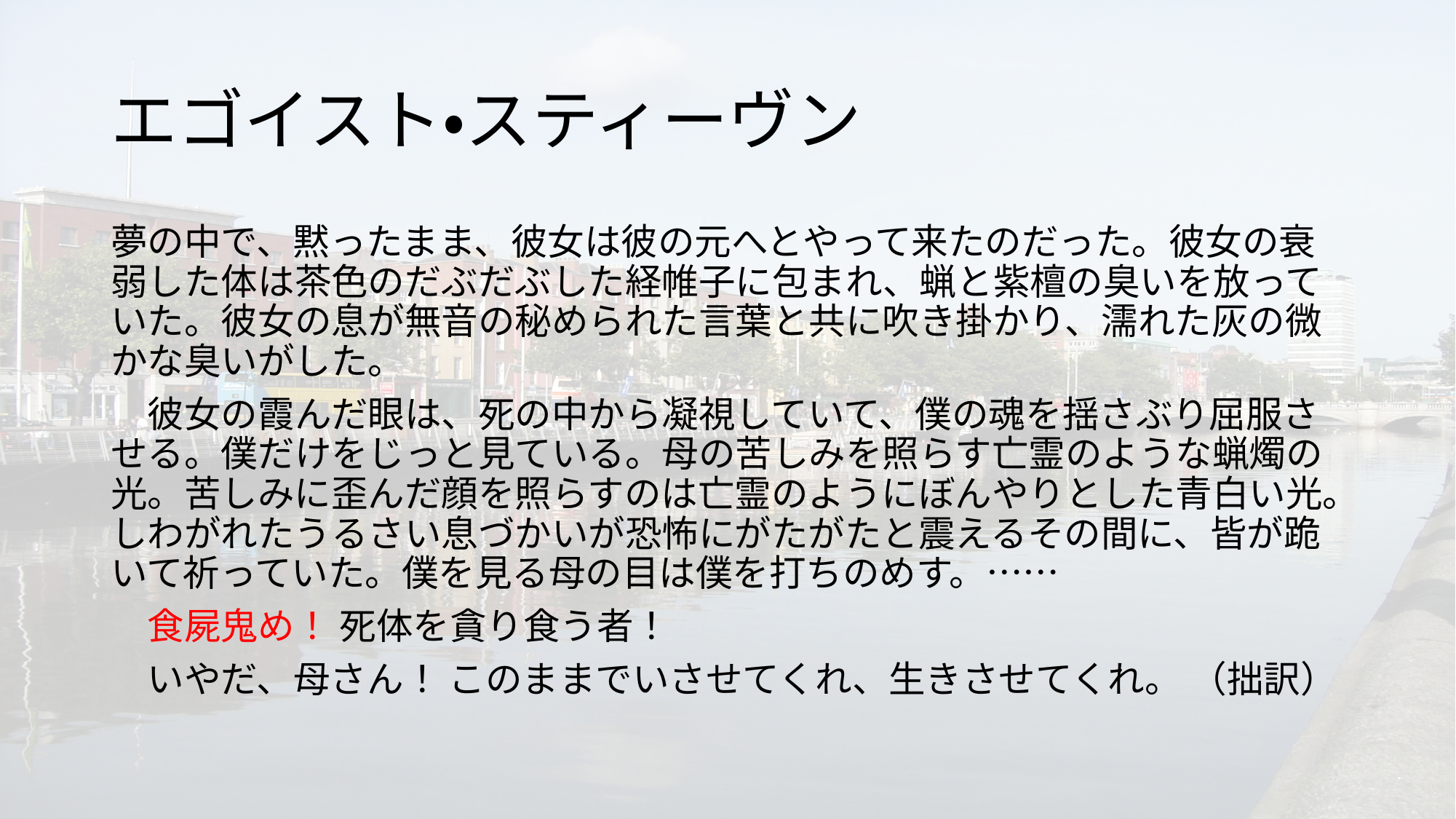

# エゴイスト・スティーヴン
夢の中で、黙ったまま、彼女は彼の元へとやって来たのだった。彼女の衰弱した体は茶色のだぶだぶした経帷子に包まれ、蝋と紫檀の臭いを放っていた。彼女の息が無音の秘められた言葉と共に吹き掛かり、濡れた灰の微かな臭いがした。
　彼女の霞んだ眼は、死の中から凝視していて、僕の魂を揺さぶり屈服させる。僕だけをじっと見ている。母の苦しみを照らす亡霊のような蝋燭の光。苦しみに歪んだ顔を照らすのは亡霊のようにぼんやりとした青白い光。しわがれたうるさい息づかいが恐怖にがたがたと震えるその間に、皆が跪いて祈っていた。僕を見る母の目は僕を打ちのめす。……
　食屍鬼め！ 死体を貪り食う者！
　いやだ、母さん！ このままでいさせてくれ、生きさせてくれ。 （拙訳）